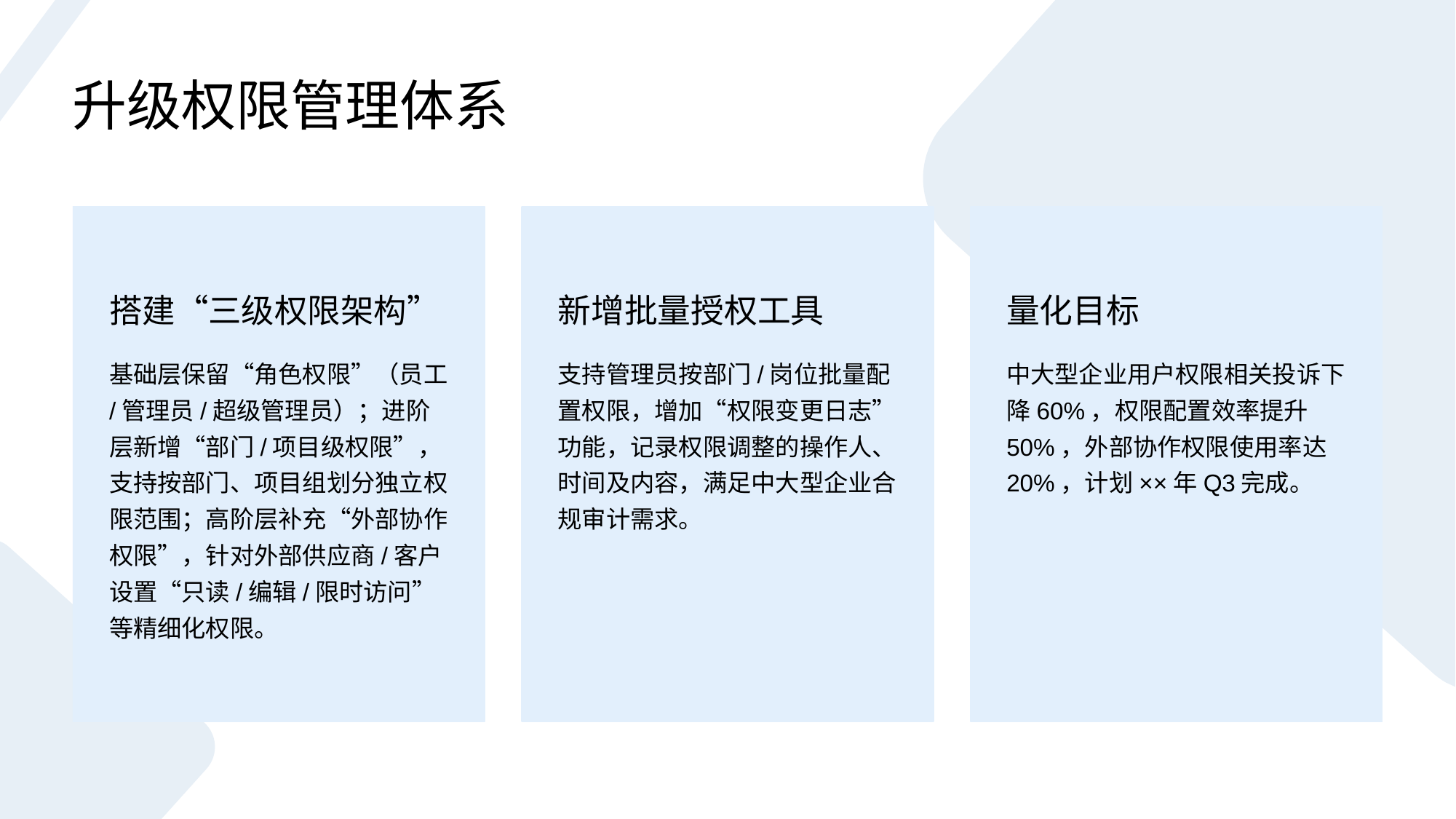

升级权限管理体系

搭建“三级权限架构”
新增批量授权工具
量化目标
基础层保留“角色权限”（员工/管理员/超级管理员）；进阶层新增“部门/项目级权限”，支持按部门、项目组划分独立权限范围；高阶层补充“外部协作权限”，针对外部供应商/客户设置“只读/编辑/限时访问”等精细化权限。
支持管理员按部门/岗位批量配置权限，增加“权限变更日志”功能，记录权限调整的操作人、时间及内容，满足中大型企业合规审计需求。
中大型企业用户权限相关投诉下降60%，权限配置效率提升50%，外部协作权限使用率达20%，计划××年Q3完成。